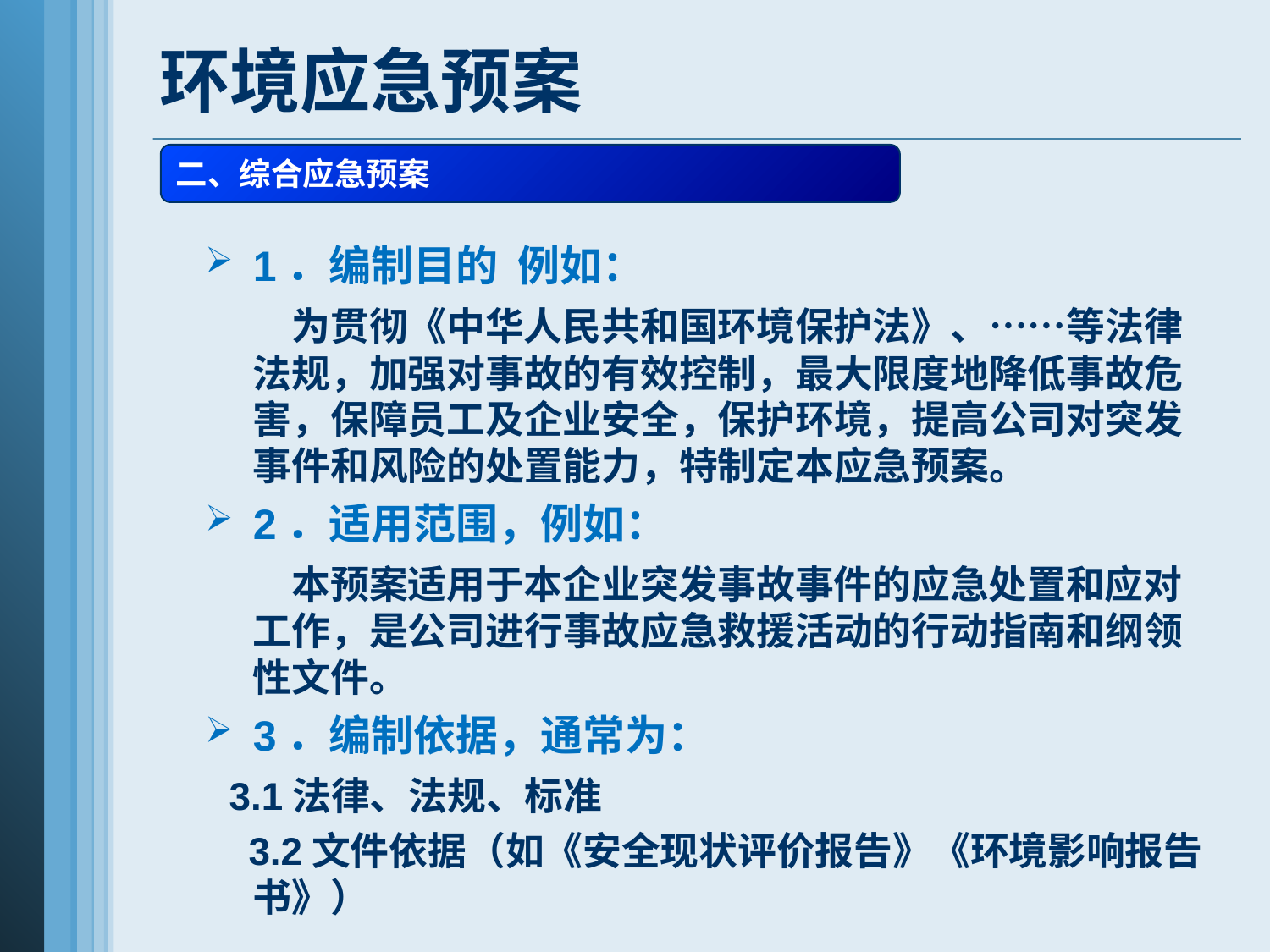

# 环境应急预案
二、综合应急预案
1．编制目的  例如：
        为贯彻《中华人民共和国环境保护法》、……等法律法规，加强对事故的有效控制，最大限度地降低事故危害，保障员工及企业安全，保护环境，提高公司对突发事件和风险的处置能力，特制定本应急预案。
2．适用范围，例如：
        本预案适用于本企业突发事故事件的应急处置和应对工作，是公司进行事故应急救援活动的行动指南和纲领性文件。
3．编制依据，通常为：
  3.1法律、法规、标准
    3.2文件依据（如《安全现状评价报告》《环境影响报告书》）